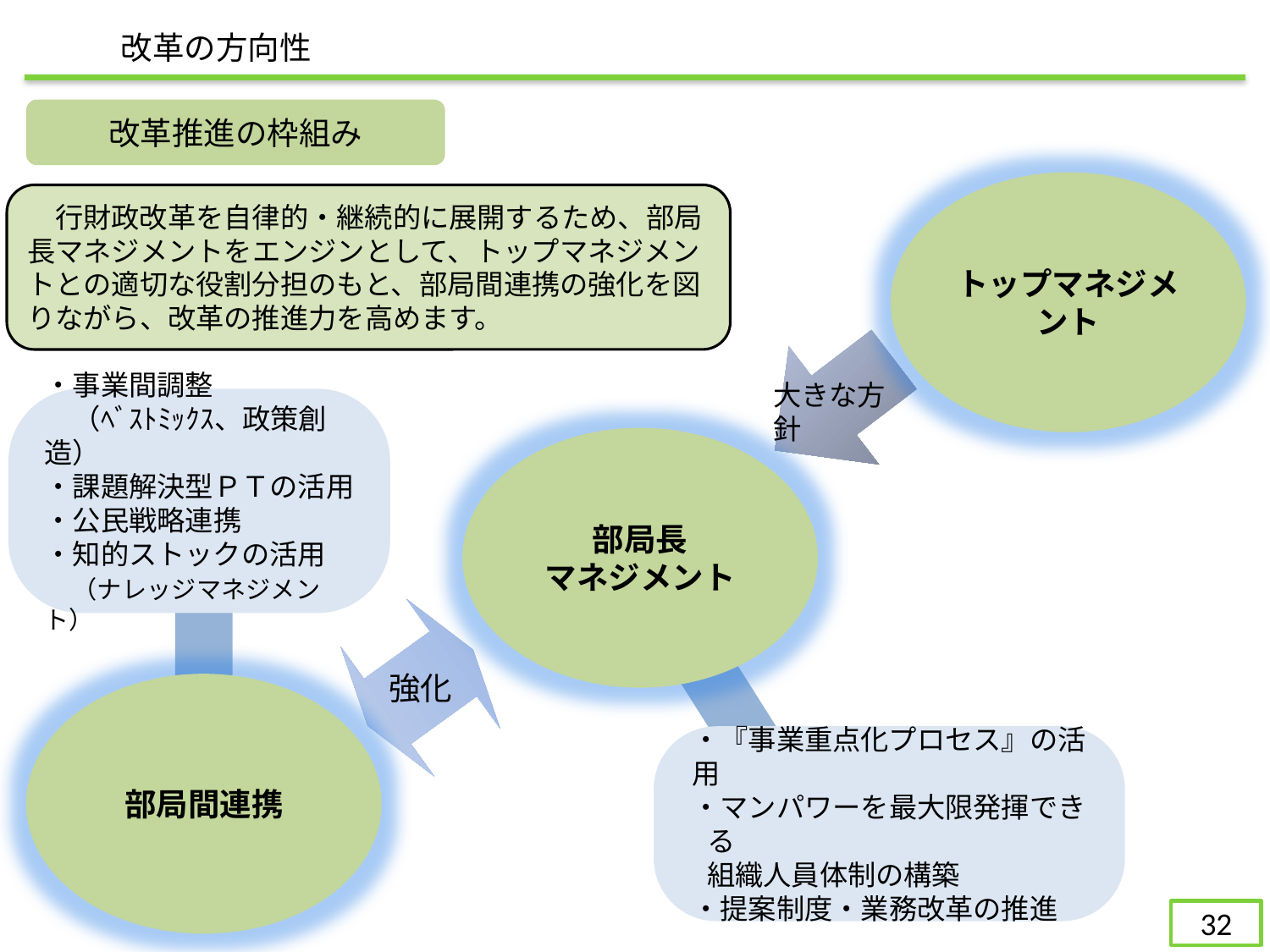

改革の方向性
改革推進の枠組み
トップマネジメント
　行財政改革を自律的・継続的に展開するため、部局長マネジメントをエンジンとして、トップマネジメントとの適切な役割分担のもと、部局間連携の強化を図りながら、改革の推進力を高めます。

大きな方針
・事業間調整
　（ﾍﾞｽﾄﾐｯｸｽ、政策創造）
・課題解決型ＰＴの活用
・公民戦略連携
・知的ストックの活用
　（ナレッジマネジメント）
部局長
マネジメント

強化
部局間連携
・『事業重点化プロセス』の活用
・マンパワーを最大限発揮できる
組織人員体制の構築
・提案制度・業務改革の推進
32